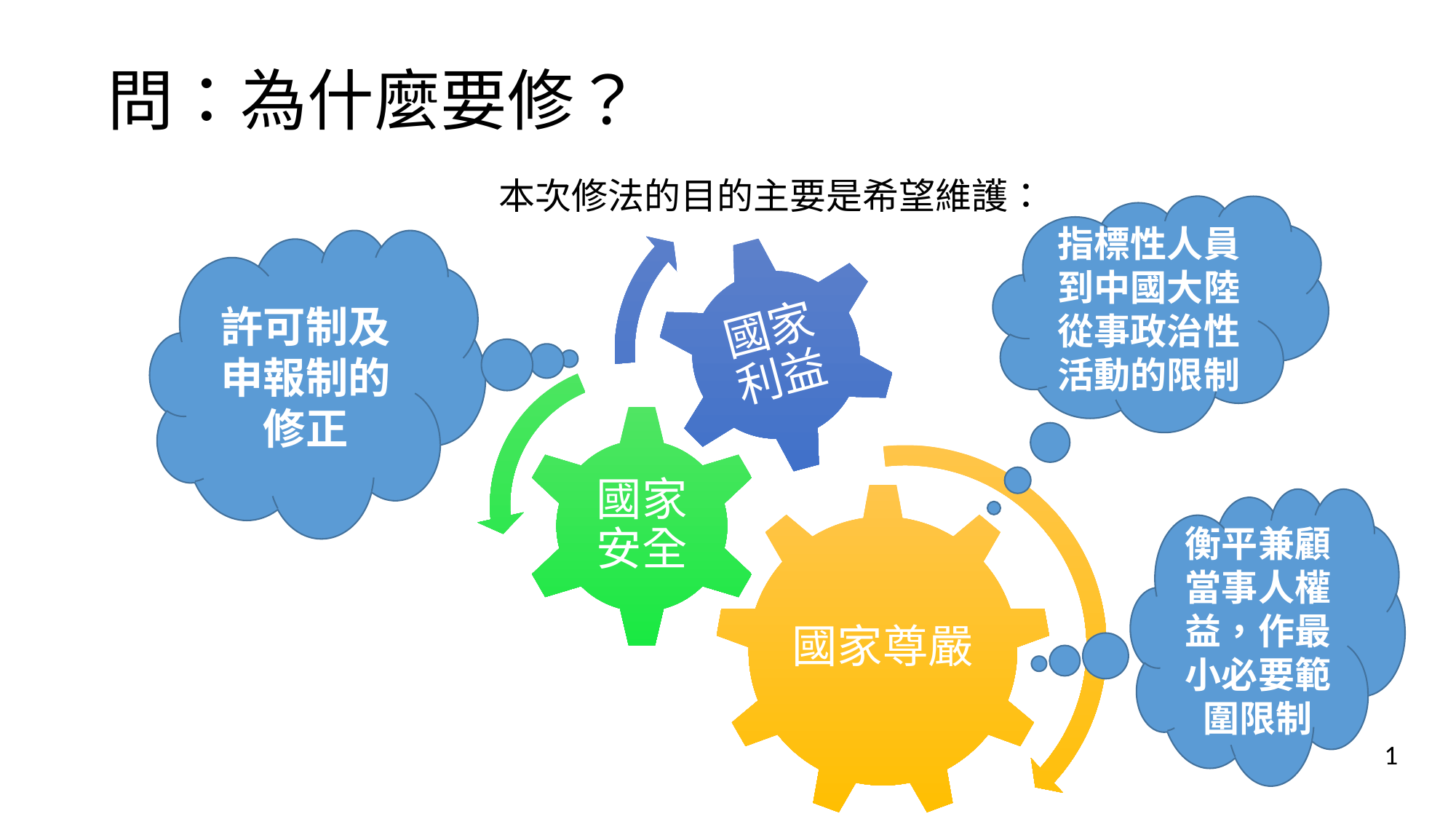

# 問：為什麼要修？
本次修法的目的主要是希望維護：
指標性人員到中國大陸從事政治性活動的限制
國家尊嚴
國家安全
國家利益
許可制及申報制的修正
衡平兼顧當事人權益，作最小必要範圍限制
1